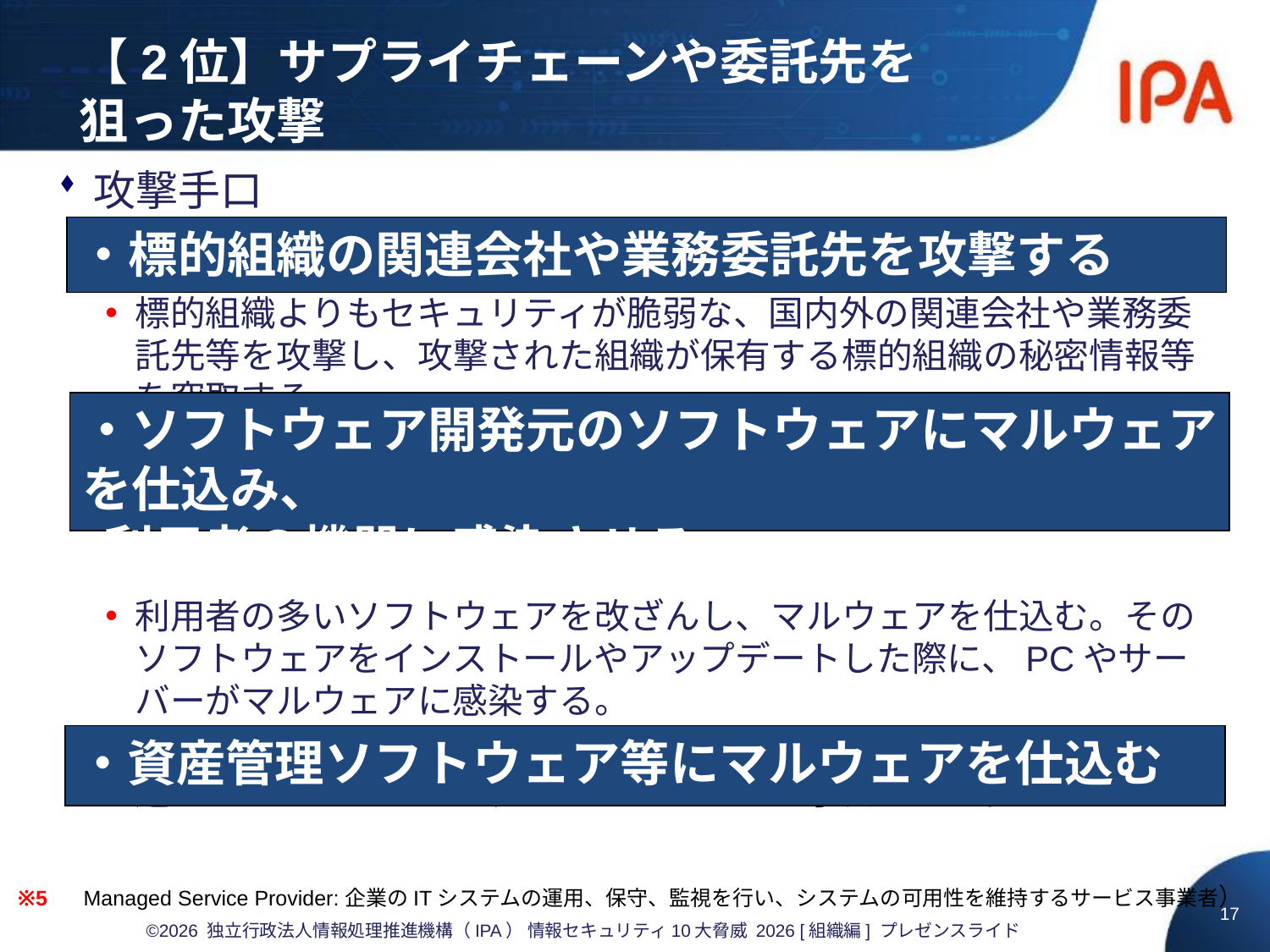

# 【2位】サプライチェーンや委託先を狙った攻撃
攻撃手口

標的組織よりもセキュリティが脆弱な、国内外の関連会社や業務委託先等を攻撃し、攻撃された組織が保有する標的組織の秘密情報等を窃取する。

利用者の多いソフトウェアを改ざんし、マルウェアを仕込む。そのソフトウェアをインストールやアップデートした際に、PCやサーバーがマルウェアに感染する。
Webサイトにあるダウンロードリンクを改ざんし、マルウェアを仕込んだソフトウェアをダウンロードさせる手口もある。

MSP※5を利用した顧客のPCやサーバーをマルウェアに感染させる。

・標的組織の関連会社や業務委託先を攻撃する
・ソフトウェア開発元のソフトウェアにマルウェアを仕込み、
  利用者の機器に感染させる
・資産管理ソフトウェア等にマルウェアを仕込む
※5　 Managed Service Provider:企業のITシステムの運用、保守、監視を行い、システムの可用性を維持するサービス事業者）
17
©2026 独立行政法人情報処理推進機構（IPA） 情報セキュリティ10大脅威 2026 [組織編] プレゼンスライド